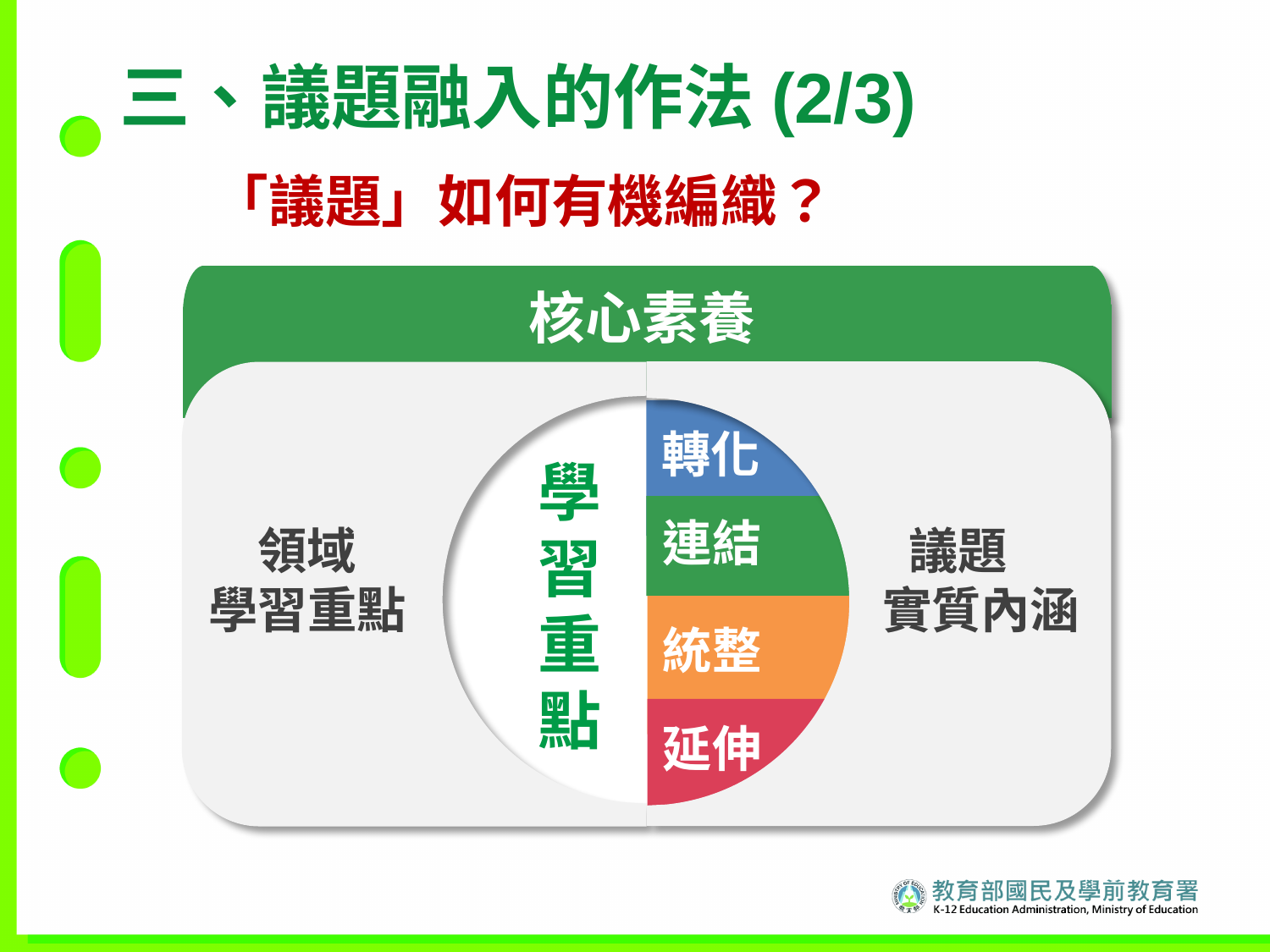

三、議題融入的作法(2/3)
# 「議題」如何有機編織？

核心素養

轉化
學
習
重
點

連結
領域
學習重點
議題
實質內涵

統整

延伸